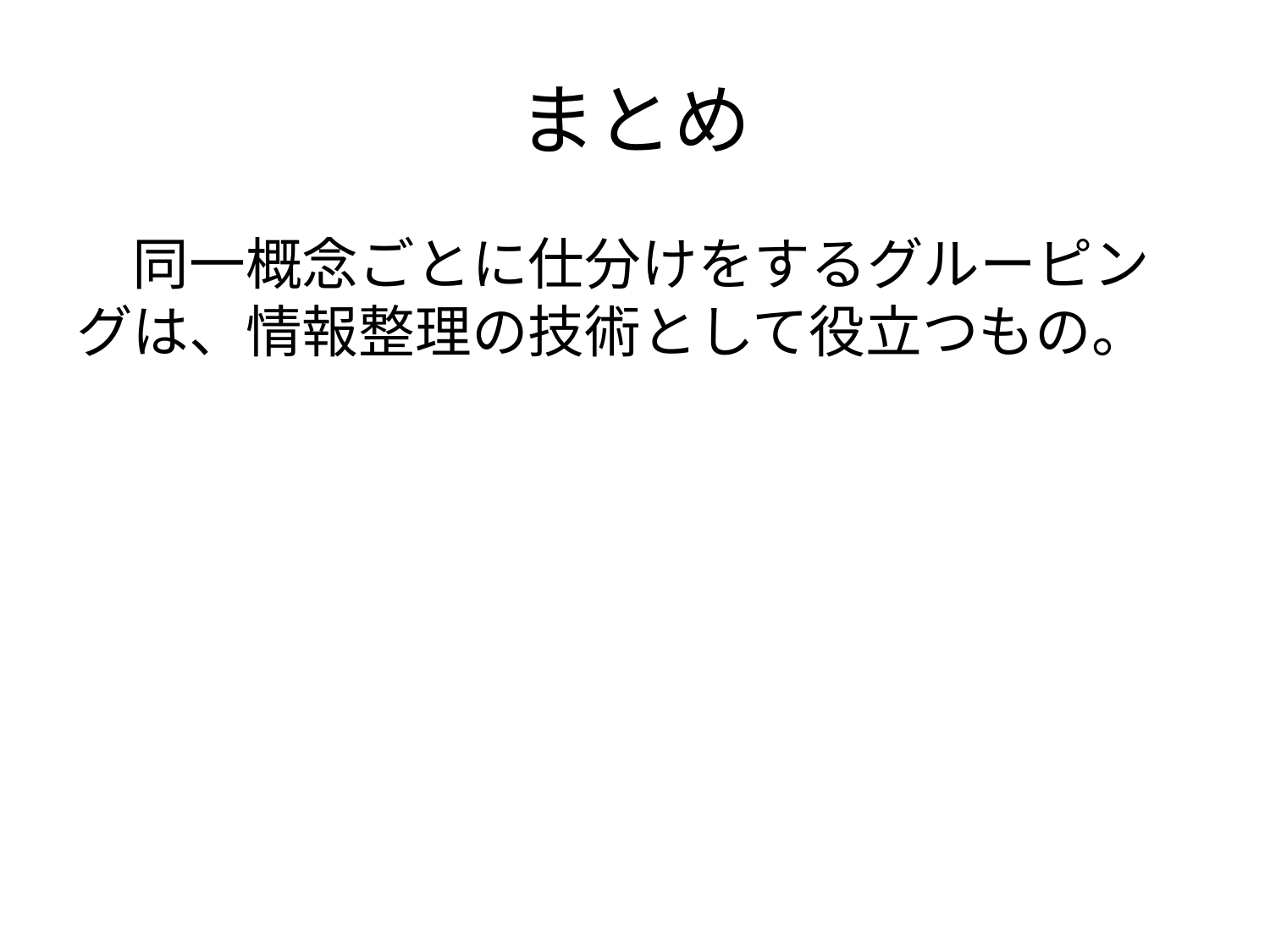

# まとめ
　同一概念ごとに仕分けをするグルーピングは、情報整理の技術として役立つもの。